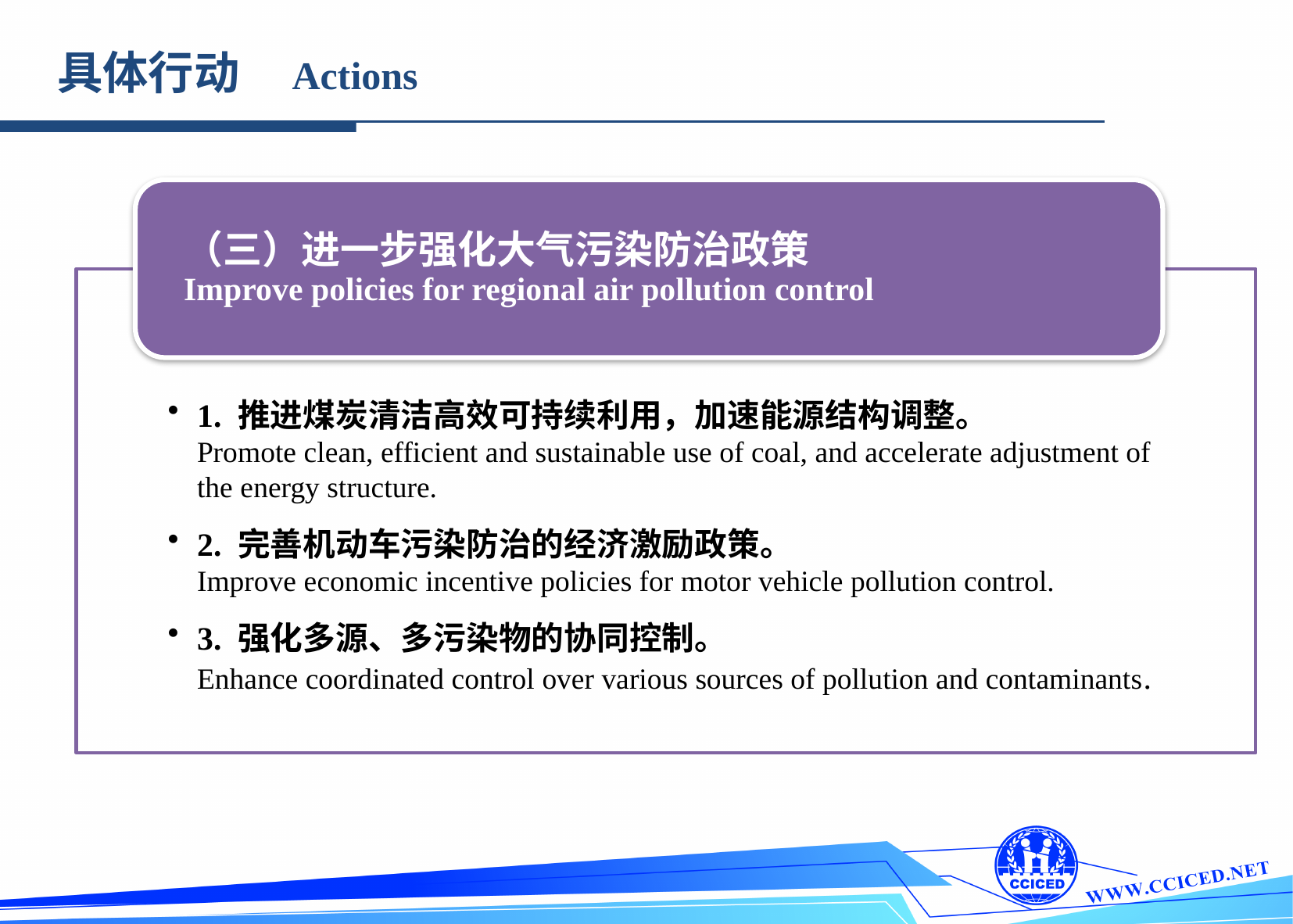

具体行动    Actions
1. 推进煤炭清洁高效可持续利用，加速能源结构调整。
Promote clean, efficient and sustainable use of coal, and accelerate adjustment of the energy structure.
2. 完善机动车污染防治的经济激励政策。
Improve economic incentive policies for motor vehicle pollution control.
3. 强化多源、多污染物的协同控制。
Enhance coordinated control over various sources of pollution and contaminants.
（三）进一步强化大气污染防治政策
Improve policies for regional air pollution control